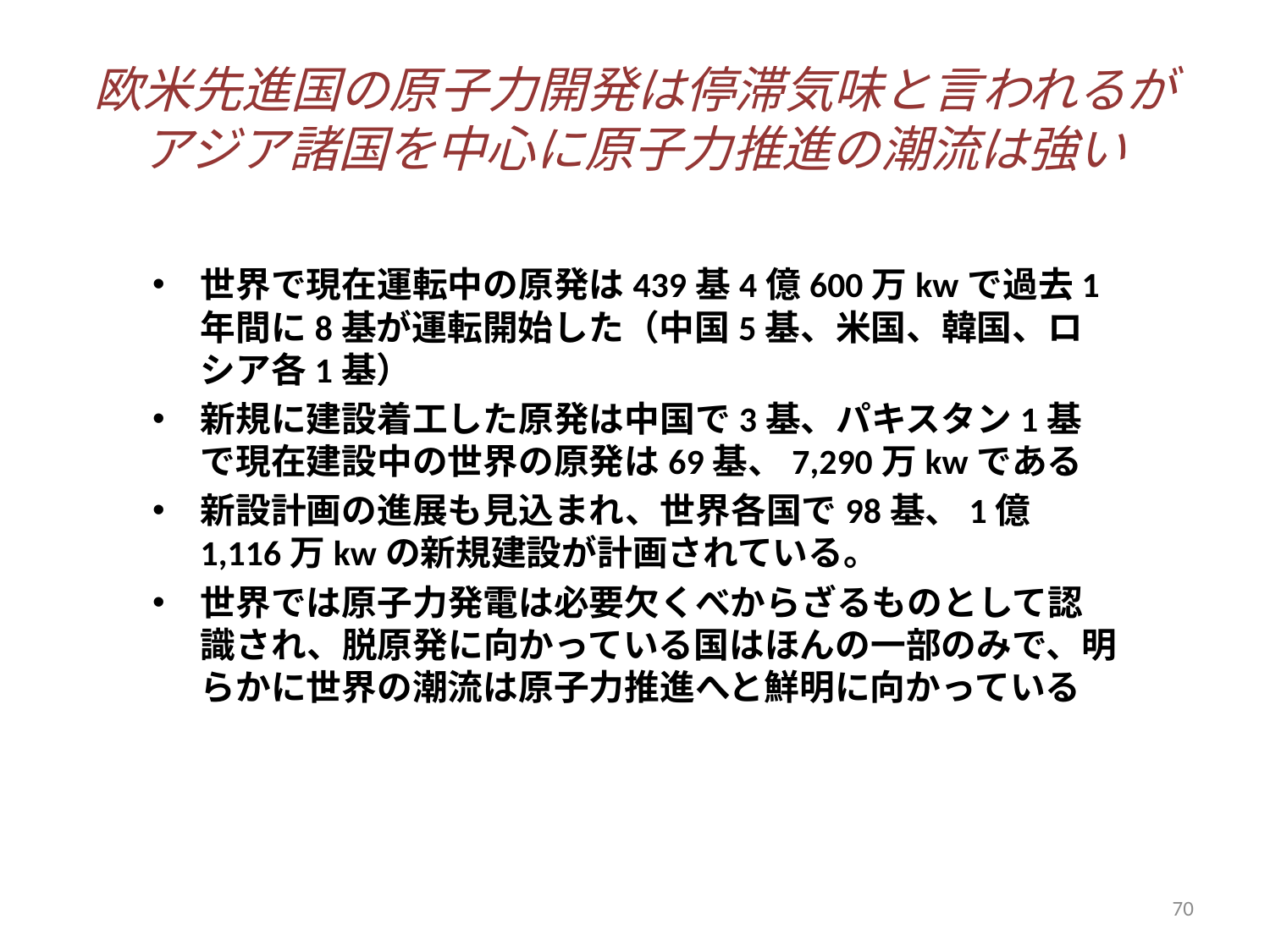

# 欧米先進国の原子力開発は停滞気味と言われるが アジア諸国を中心に原子力推進の潮流は強い
世界で現在運転中の原発は439基4億600万kwで過去1年間に8基が運転開始した（中国5基、米国、韓国、ロシア各1基）
新規に建設着工した原発は中国で3基、パキスタン1基で現在建設中の世界の原発は69基、7,290万kwである
新設計画の進展も見込まれ、世界各国で98基、1億1,116万kwの新規建設が計画されている。
世界では原子力発電は必要欠くべからざるものとして認識され、脱原発に向かっている国はほんの一部のみで、明らかに世界の潮流は原子力推進へと鮮明に向かっている

70